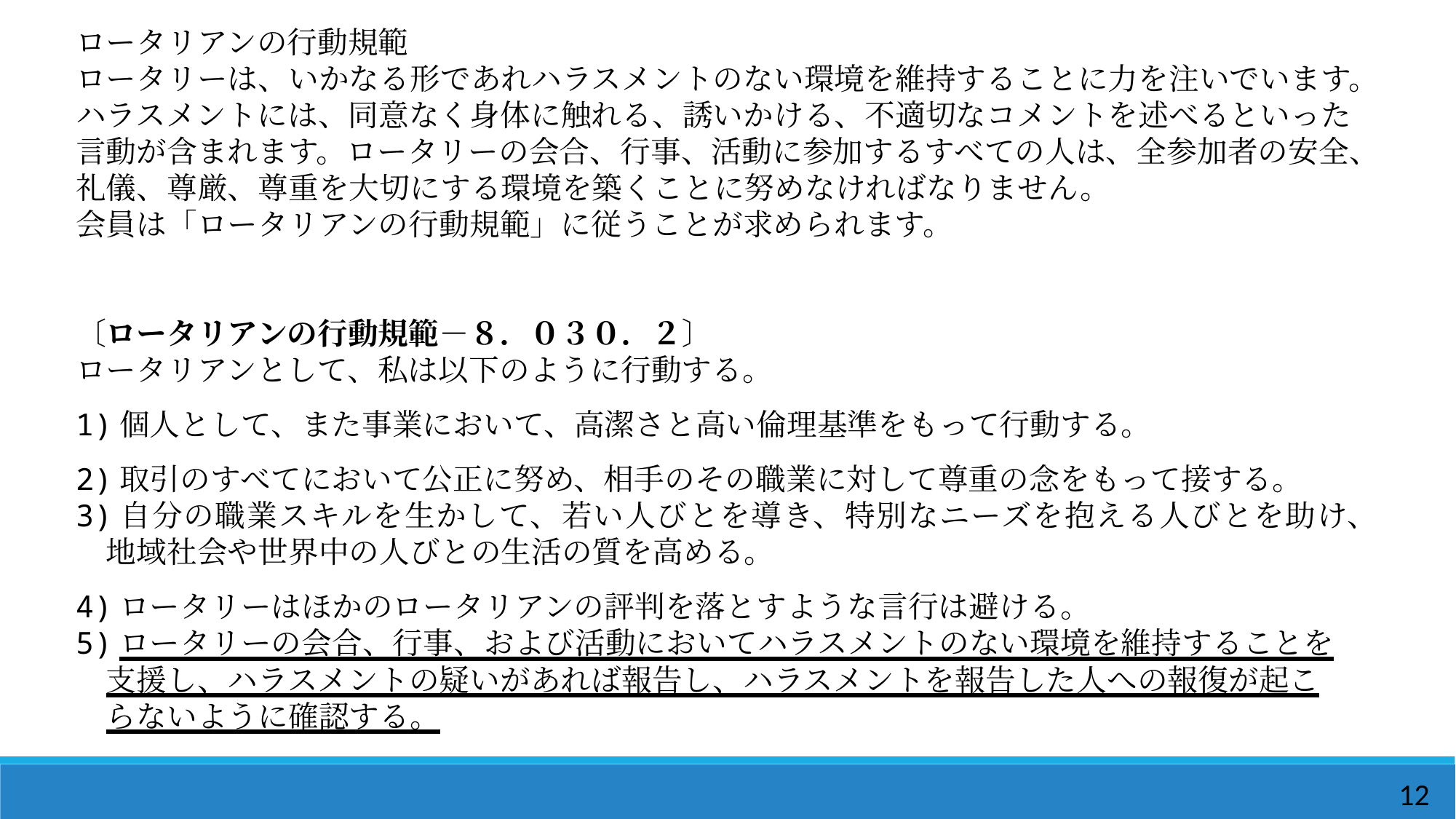

ロータリアンの行動規範
ロータリーは、いかなる形であれハラスメントのない環境を維持することに力を注いでいます。
ハラスメントには、同意なく身体に触れる、誘いかける、不適切なコメントを述べるといった
言動が含まれます。ロータリーの会合、行事、活動に参加するすべての人は、全参加者の安全、
礼儀、尊厳、尊重を大切にする環境を築くことに努めなければなりません。
会員は「ロータリアンの行動規範」に従うことが求められます。
〔ロータリアンの行動規範－８．０３０．２〕
ロータリアンとして、私は以下のように行動する。
1)個人として、また事業において、高潔さと高い倫理基準をもって行動する。
2)取引のすべてにおいて公正に努め、相手のその職業に対して尊重の念をもって接する。
3)自分の職業スキルを生かして、若い人びとを導き、特別なニーズを抱える人びとを助け、
　地域社会や世界中の人びとの生活の質を高める。
4)ロータリーはほかのロータリアンの評判を落とすような言行は避ける。
5)ロータリーの会合、行事、および活動においてハラスメントのない環境を維持することを
　支援し、ハラスメントの疑いがあれば報告し、ハラスメントを報告した人への報復が起こ
　らないように確認する。

12